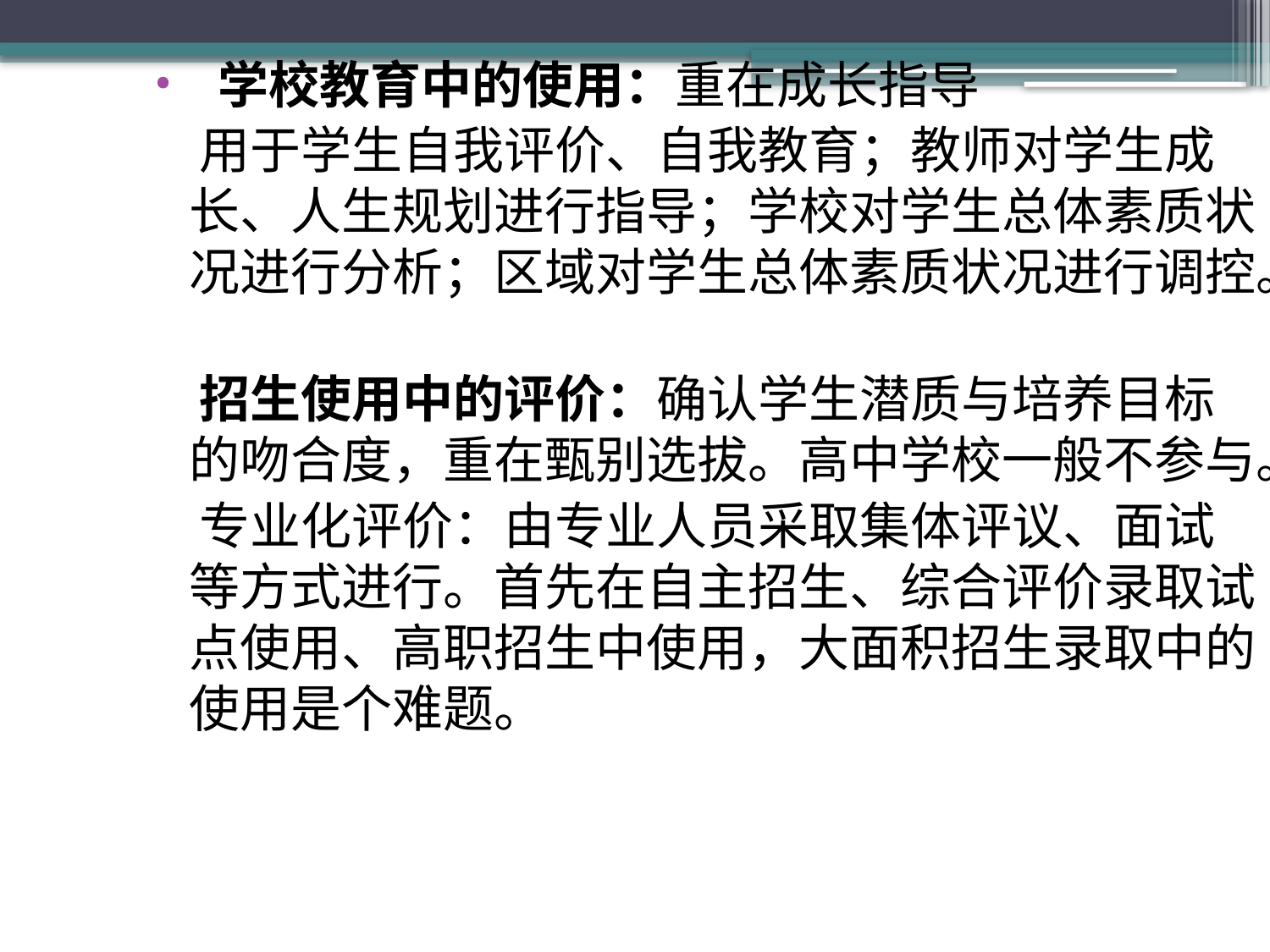

#
  学校教育中的使用：重在成长指导
   用于学生自我评价、自我教育；教师对学生成长、人生规划进行指导；学校对学生总体素质状况进行分析；区域对学生总体素质状况进行调控。
   招生使用中的评价：确认学生潜质与培养目标的吻合度，重在甄别选拔。高中学校一般不参与。
   专业化评价：由专业人员采取集体评议、面试等方式进行。首先在自主招生、综合评价录取试点使用、高职招生中使用，大面积招生录取中的使用是个难题。